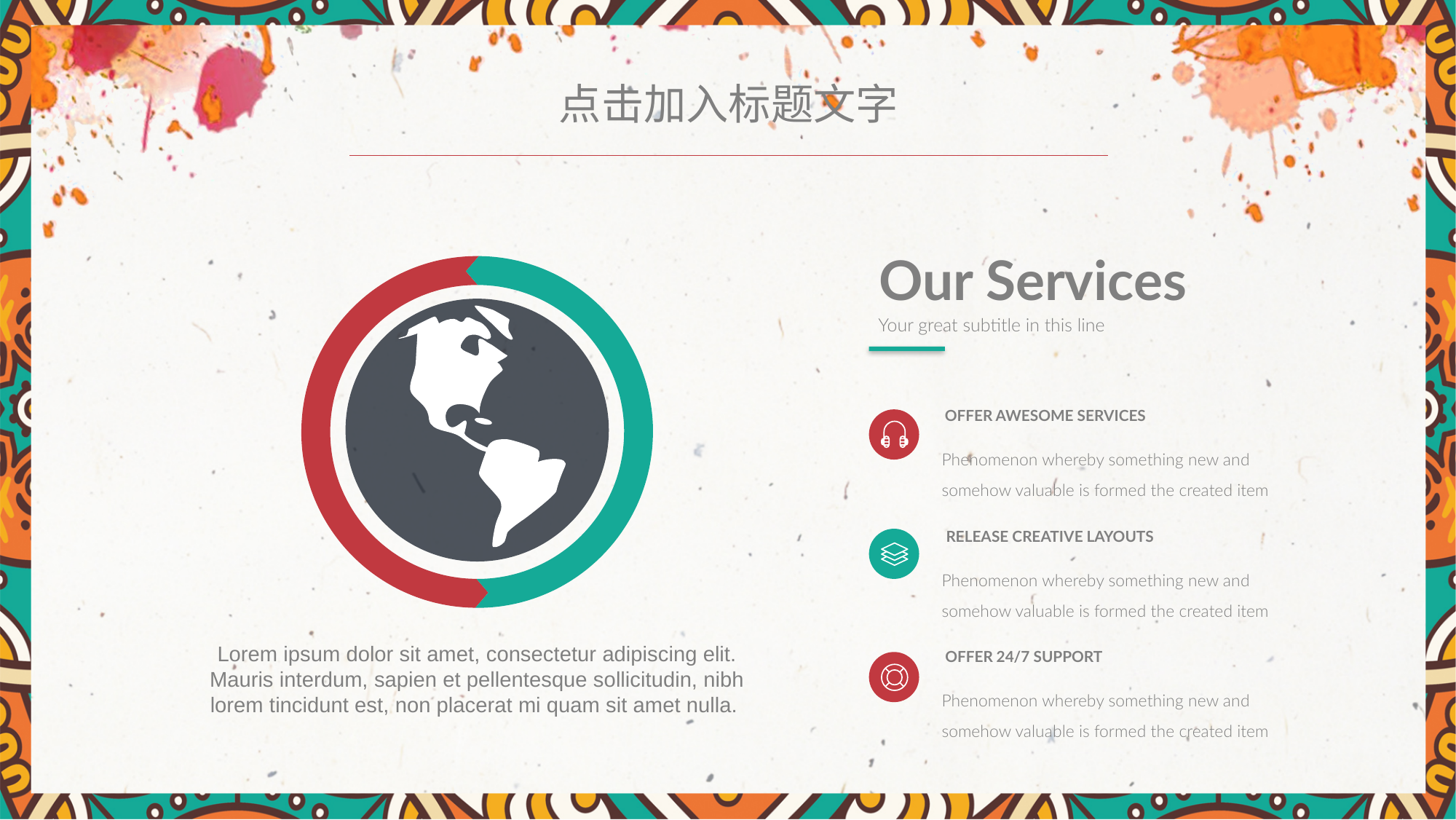

点击加入标题文字
Our Services
Your great subtitle in this line

OFFER AWESOME SERVICES

Phenomenon whereby something new and somehow valuable is formed the created item
RELEASE CREATIVE LAYOUTS

Phenomenon whereby something new and somehow valuable is formed the created item
OFFER 24/7 SUPPORT

Phenomenon whereby something new and somehow valuable is formed the created item

Lorem ipsum dolor sit amet, consectetur adipiscing elit. Mauris interdum, sapien et pellentesque sollicitudin, nibh lorem tincidunt est, non placerat mi quam sit amet nulla.